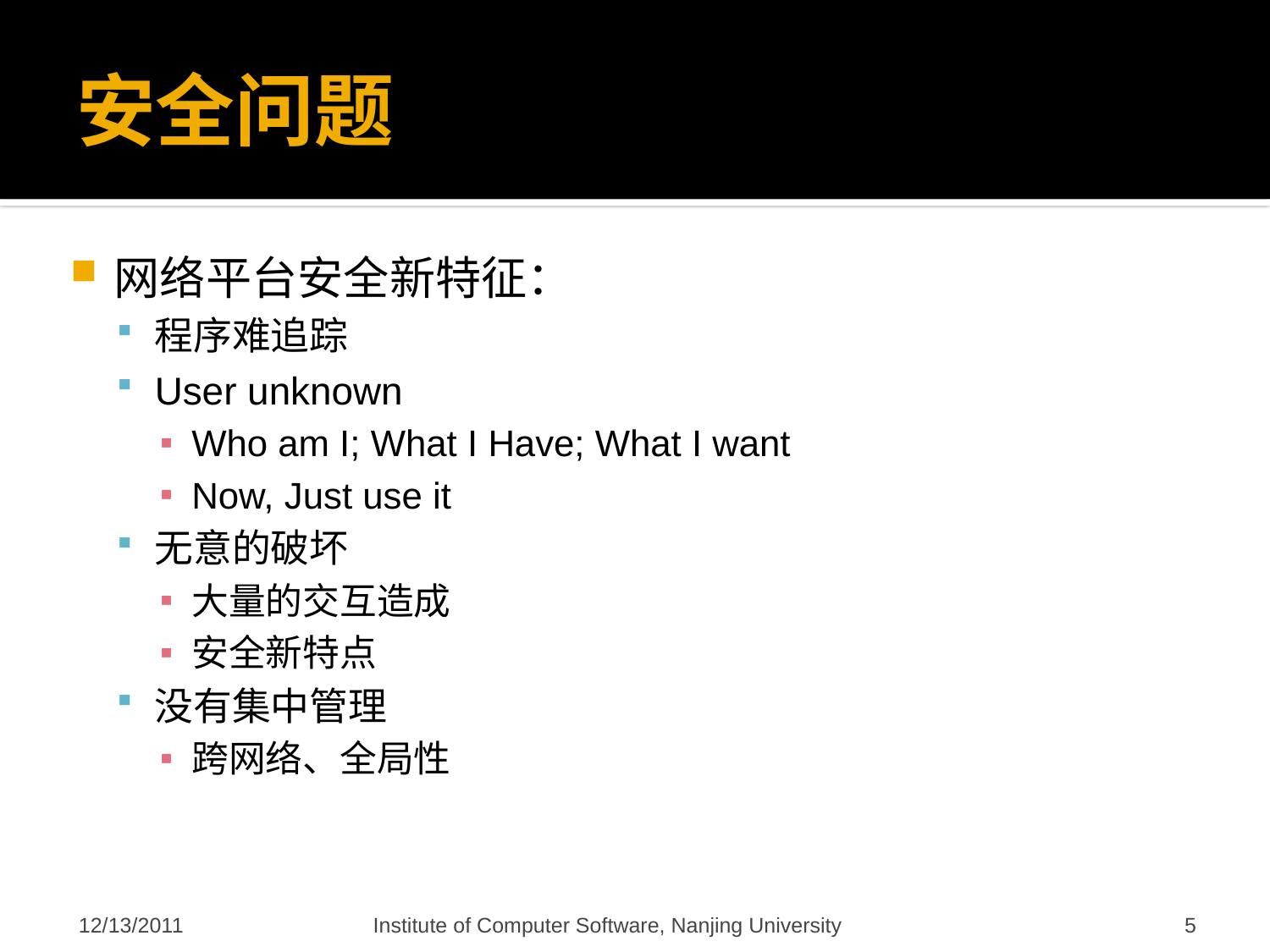

# 安全问题
网络平台安全新特征：
程序难追踪
User unknown
Who am I; What I Have; What I want
Now, Just use it
无意的破坏
大量的交互造成
安全新特点
没有集中管理
跨网络、全局性
5
12/13/2011
Institute of Computer Software, Nanjing University
5